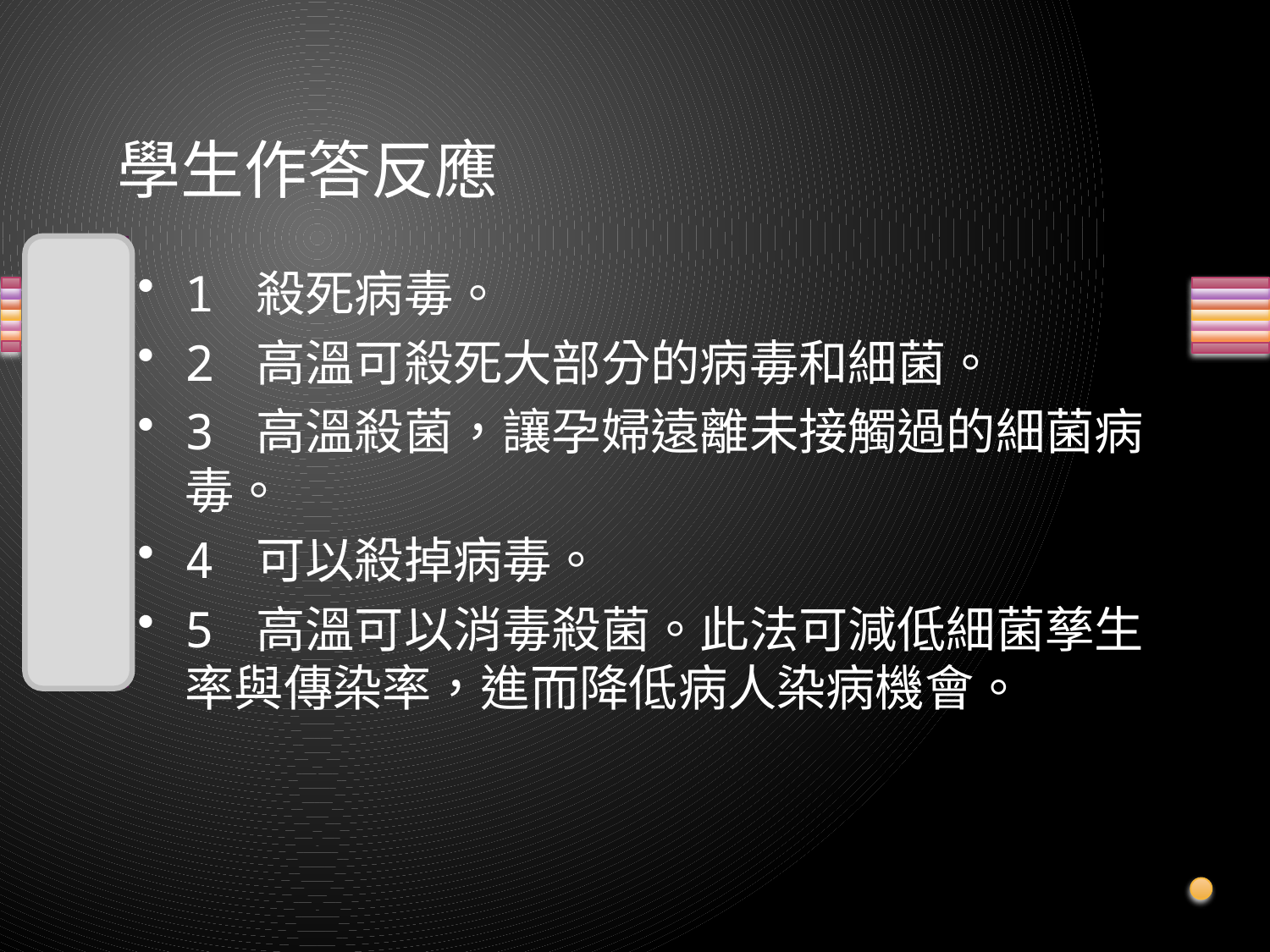

# 學生作答反應

12
1 殺死病毒。
2 高溫可殺死大部分的病毒和細菌。
3 高溫殺菌，讓孕婦遠離未接觸過的細菌病毒。
4 可以殺掉病毒。
5 高溫可以消毒殺菌。此法可減低細菌孳生率與傳染率，進而降低病人染病機會。
11
11
12
12